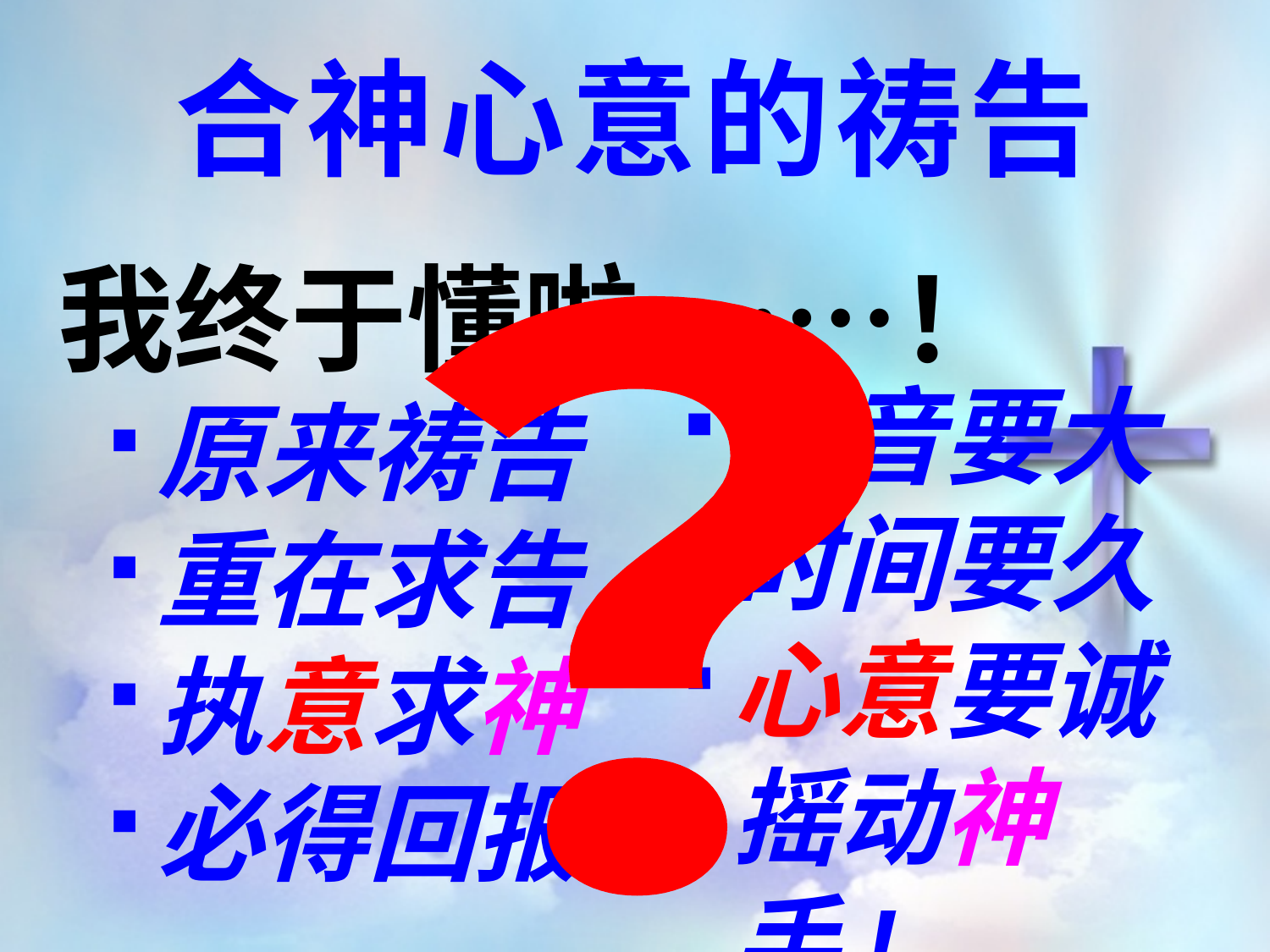

合神心意的祷告

声音要大
时间要久
心意要诚
摇动神手!
我终于懂啦 ……！
原来祷告
重在求告
执意求神
必得回报!
？